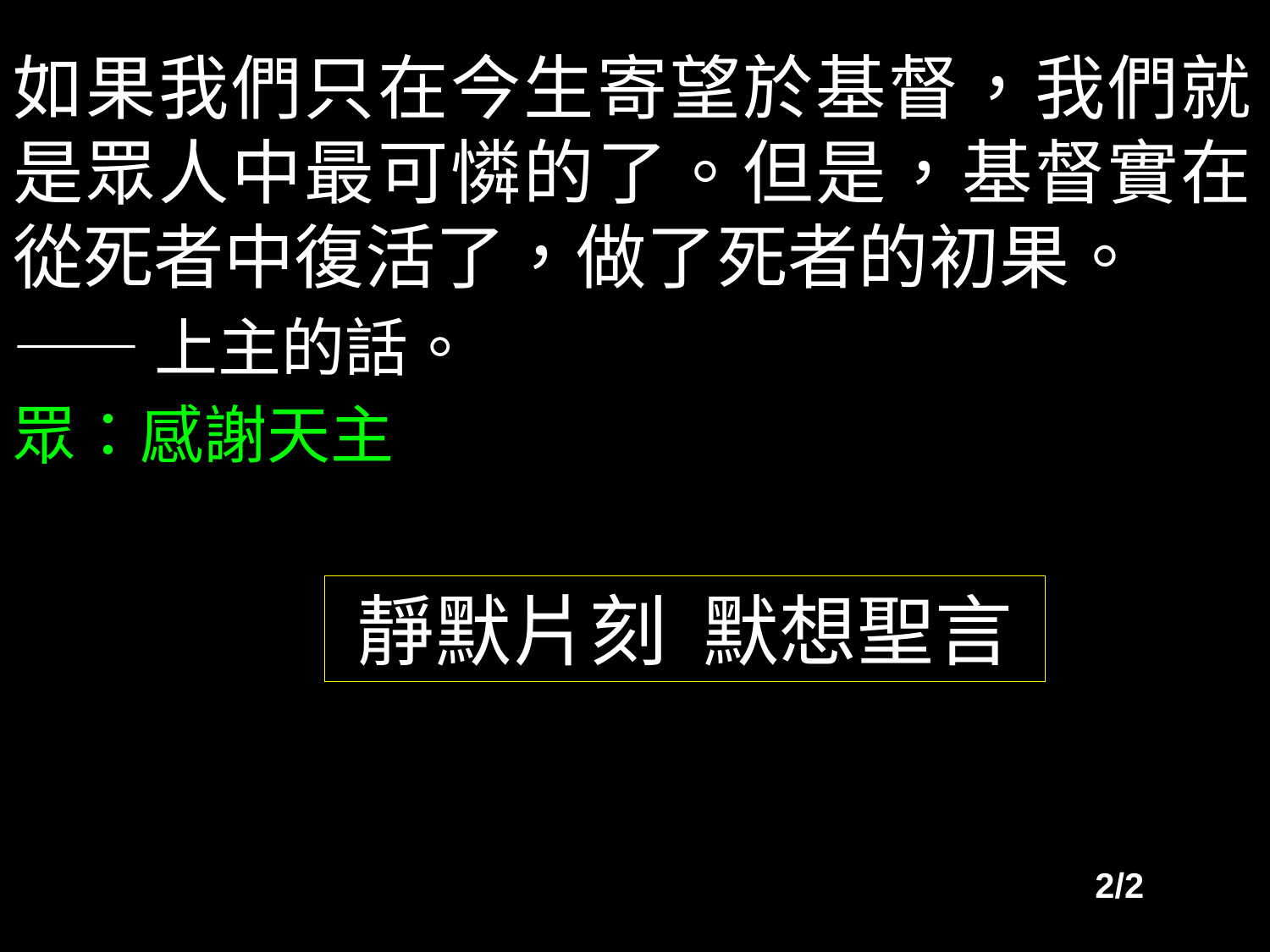

如果我們只在今生寄望於基督，我們就是眾人中最可憐的了。但是，基督實在從死者中復活了，做了死者的初果。
——上主的話。
眾：感謝天主

靜默片刻  默想聖言
2/2